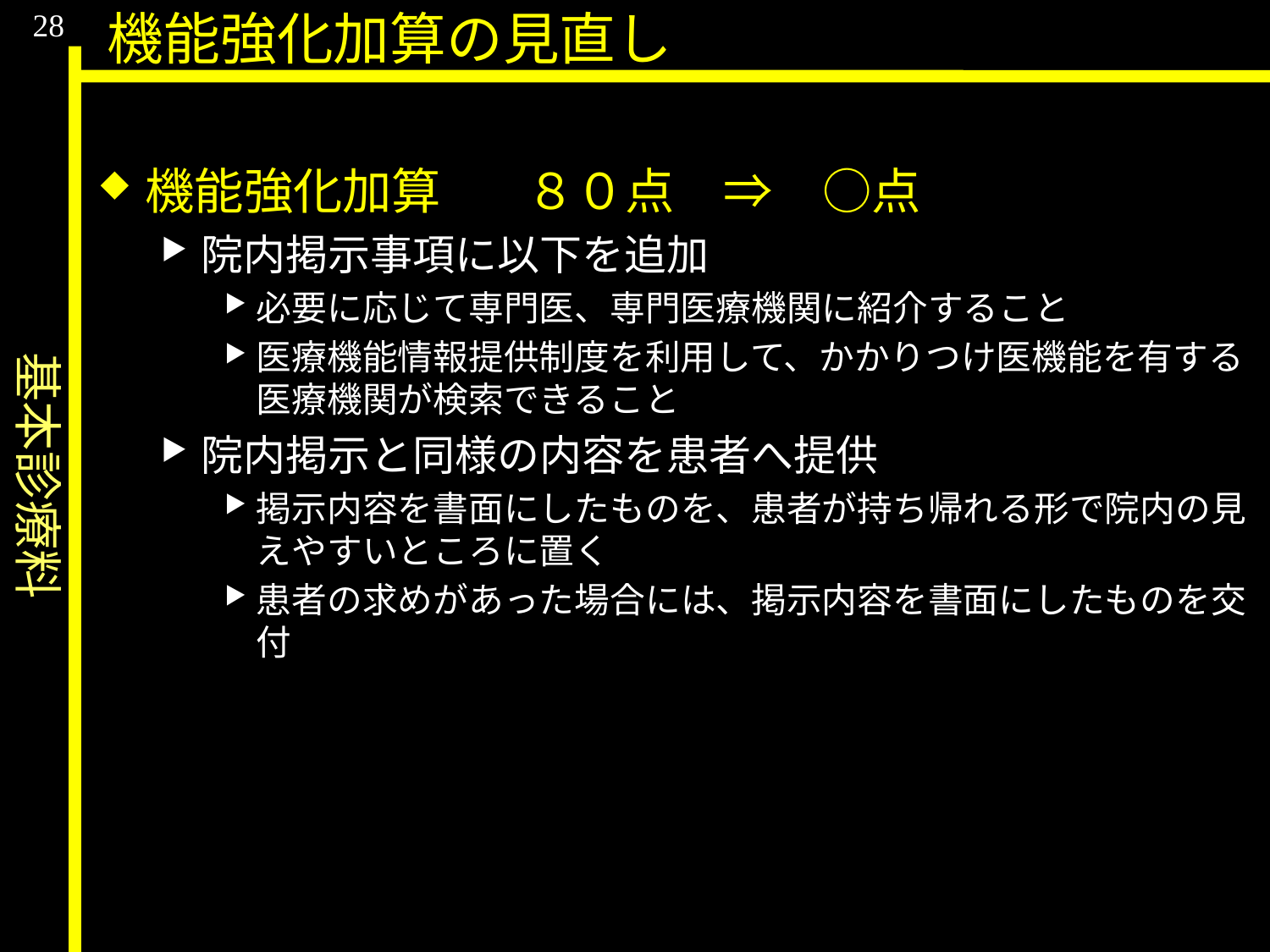

基本診療料
28
機能強化加算の見直し

機能強化加算	８０点　⇒　○点
院内掲示事項に以下を追加
必要に応じて専門医、専門医療機関に紹介すること
医療機能情報提供制度を利用して、かかりつけ医機能を有する医療機関が検索できること
院内掲示と同様の内容を患者へ提供
掲示内容を書面にしたものを、患者が持ち帰れる形で院内の見えやすいところに置く
患者の求めがあった場合には、掲示内容を書面にしたものを交付